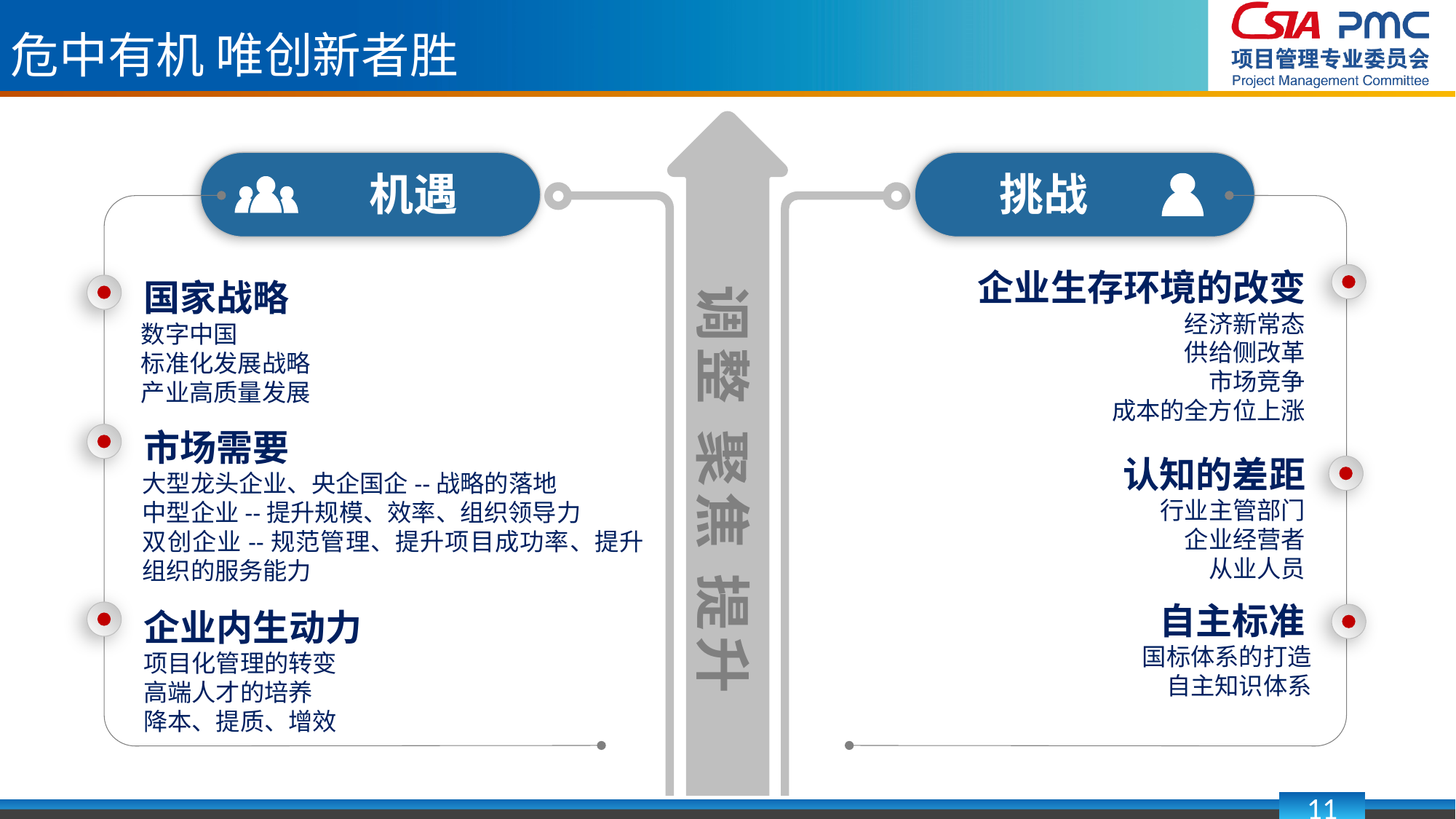

危中有机 唯创新者胜

机遇

挑战

企业生存环境的改变

调整 聚焦 提升

国家战略
经济新常态
供给侧改革
市场竞争
成本的全方位上涨
数字中国
标准化发展战略
产业高质量发展

市场需要
认知的差距

大型龙头企业、央企国企--战略的落地
中型企业--提升规模、效率、组织领导力
双创企业--规范管理、提升项目成功率、提升组织的服务能力
行业主管部门
企业经营者
从业人员
自主标准

企业内生动力
国标体系的打造
自主知识体系
项目化管理的转变
高端人才的培养
降本、提质、增效